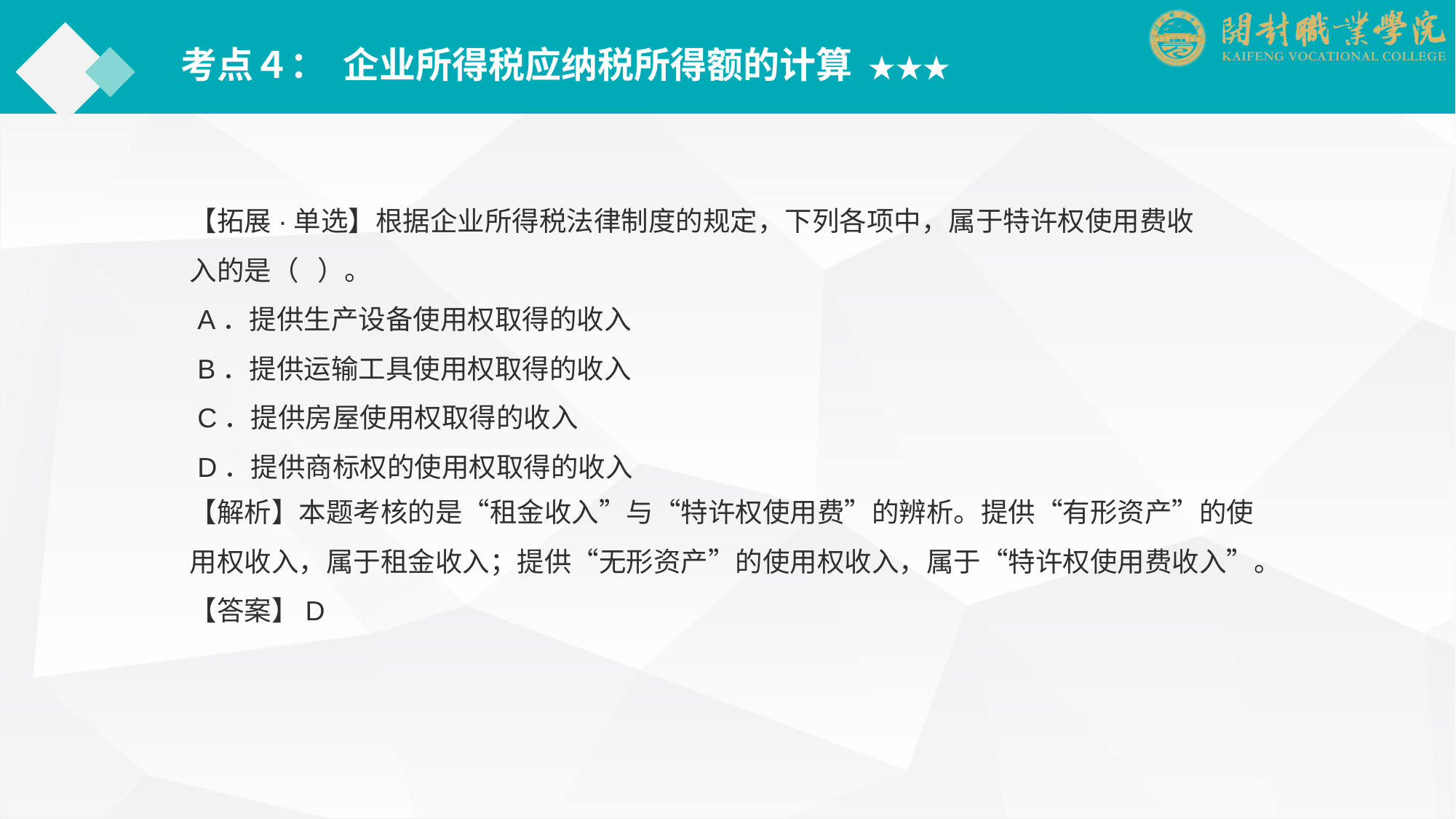

考点４：  企业所得税应纳税所得额的计算  ★★★
【拓展·单选】根据企业所得税法律制度的规定，下列各项中，属于特许权使用费收入的是（   ）。
 A．提供生产设备使用权取得的收入
 B．提供运输工具使用权取得的收入
 C．提供房屋使用权取得的收入
 D．提供商标权的使用权取得的收入
【解析】本题考核的是“租金收入”与“特许权使用费”的辨析。提供“有形资产”的使用权收入，属于租金收入；提供“无形资产”的使用权收入，属于“特许权使用费收入”。
【答案】D